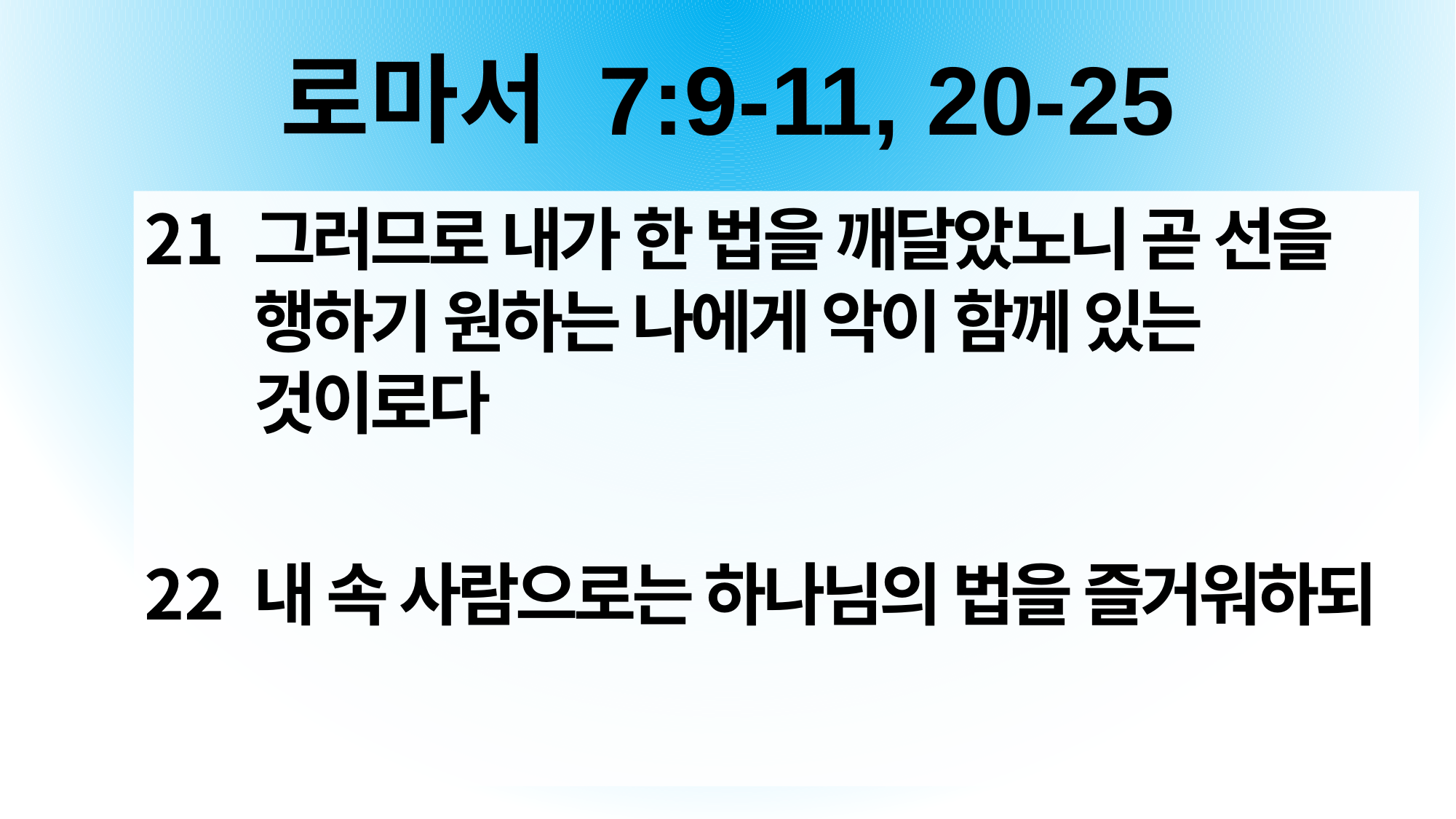

# 로마서 7:9-11, 20-25
그러므로 내가 한 법을 깨달았노니 곧 선을 행하기 원하는 나에게 악이 함께 있는 것이로다

내 속 사람으로는 하나님의 법을 즐거워하되